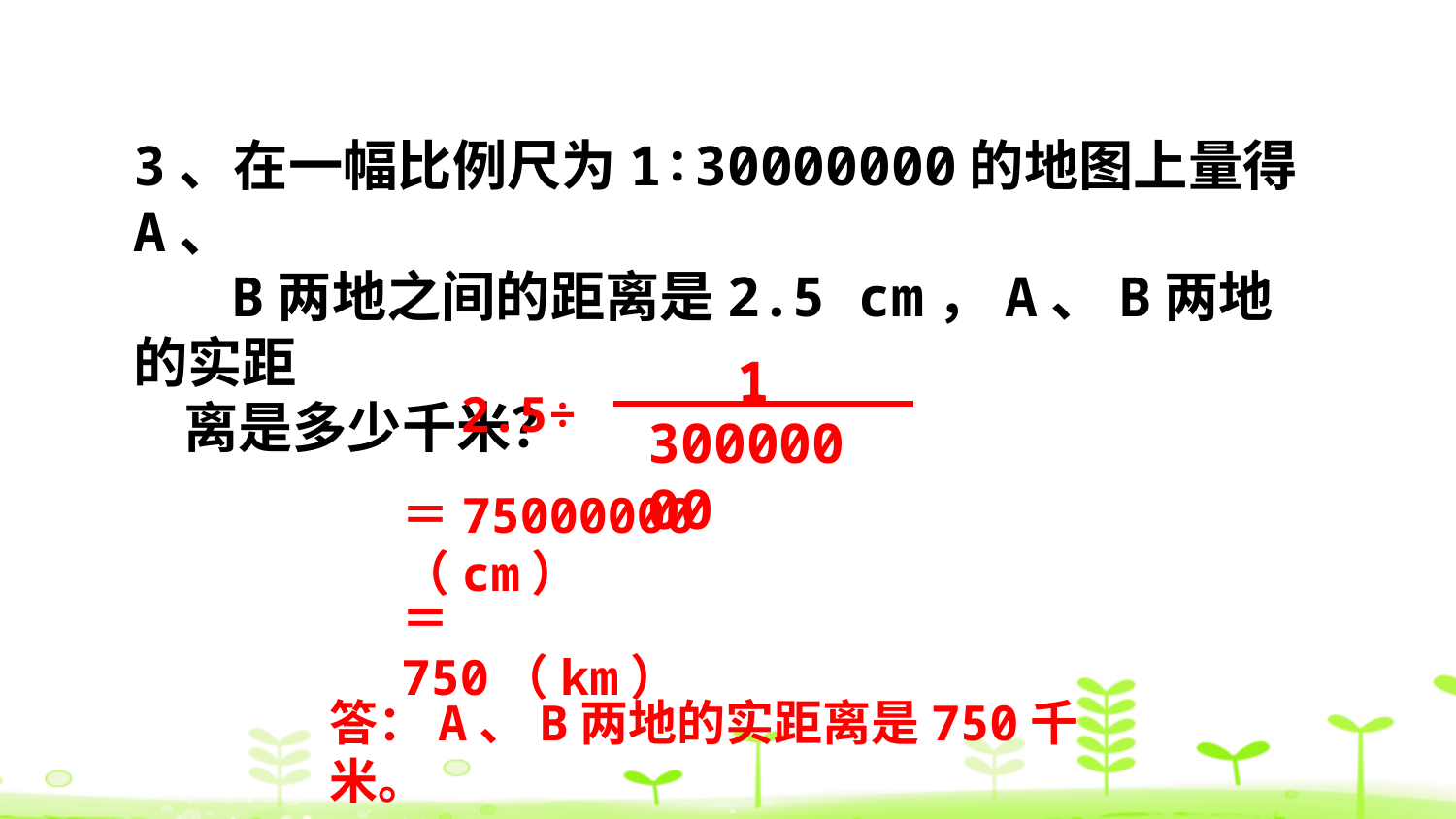

3、在一幅比例尺为1∶30000000的地图上量得A、
   B两地之间的距离是2.5 cm，A、B两地的实距
   离是多少千米？
1
30000000
2.5÷
＝75000000（cm）
＝750（km）
答：A、B两地的实距离是750千米。